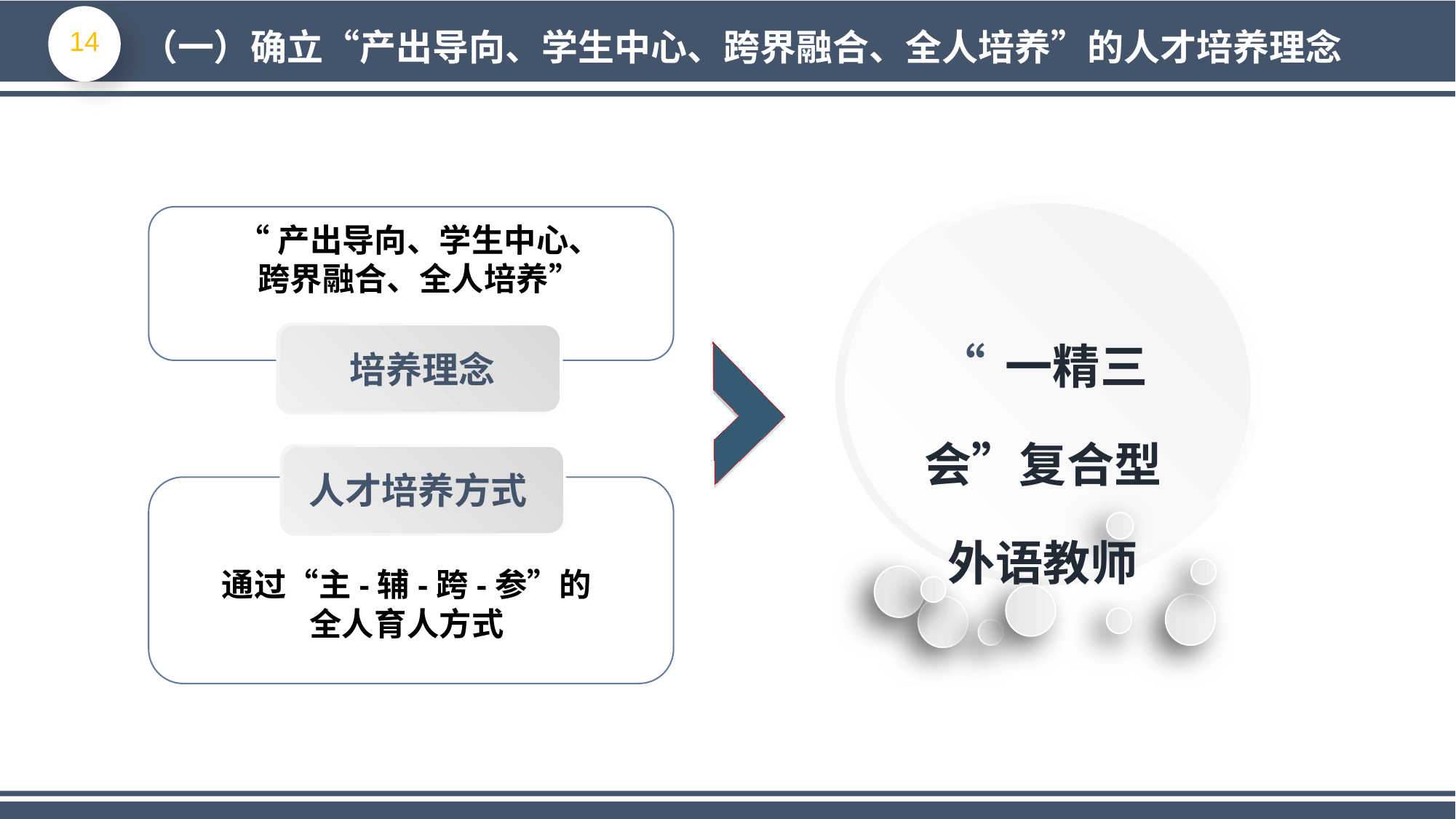

（一）确立“产出导向、学生中心、跨界融合、全人培养”的人才培养理念

“产出导向、学生中心、
跨界融合、全人培养”
“一精三会”复合型外语教师

培养理念

人才培养方式

通过“主-辅-跨-参”的
全人育人方式